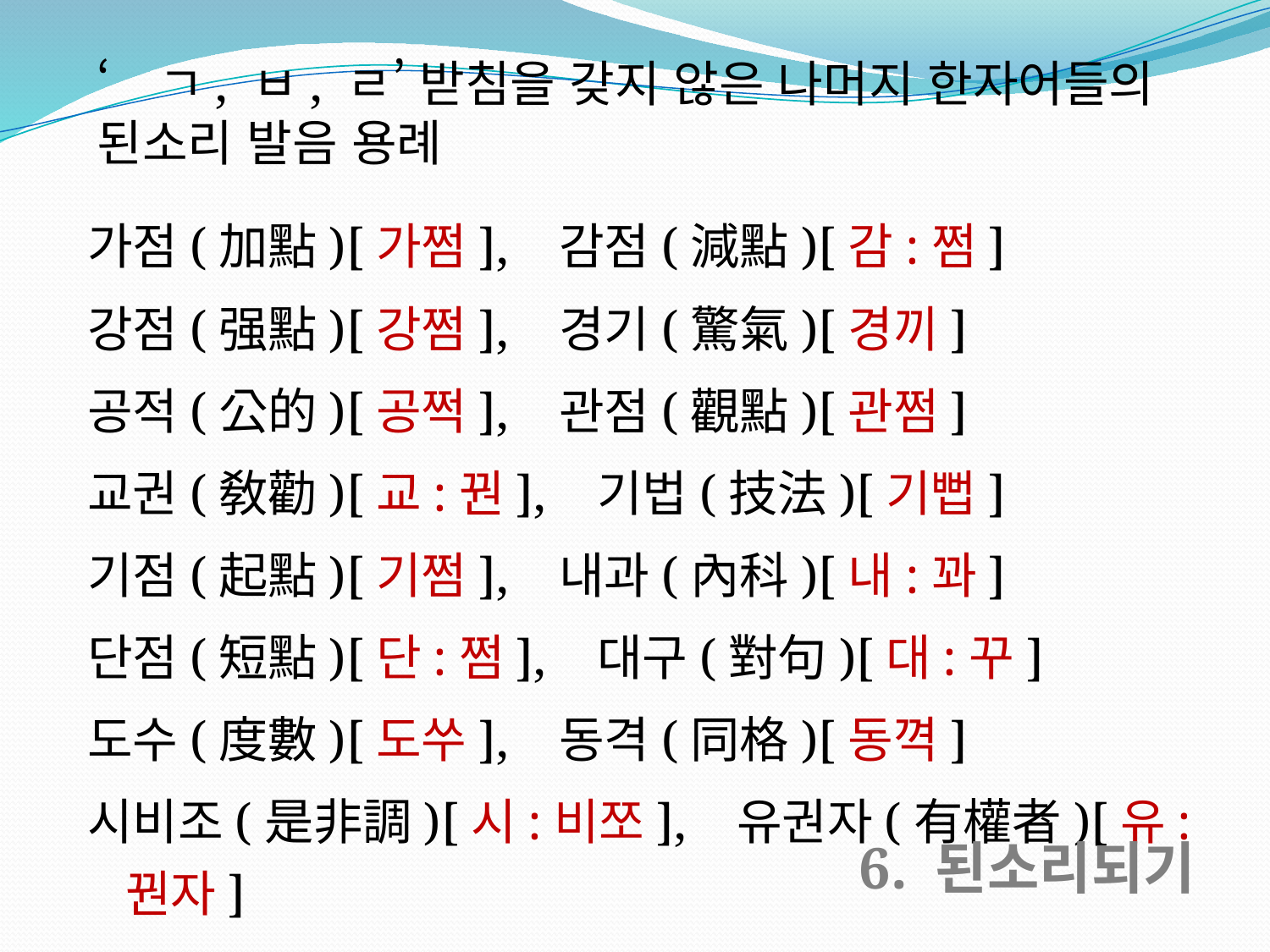

‘ㄱ, ㅂ, ㄹ’ 받침을 갖지 않은 나머지 한자어들의
된소리 발음 용례
가점(加點)[가쩜],   감점(減點)[감:쩜]
강점(强點)[강쩜],   경기(驚氣)[경끼]
공적(公的)[공쩍],   관점(觀點)[관쩜]
교권(敎勸)[교:꿘],   기법(技法)[기뻡]
기점(起點)[기쩜],   내과(內科)[내:꽈]
단점(短點)[단:쩜],   대구(對句)[대:꾸]
도수(度數)[도쑤],   동격(同格)[동껵]
시비조(是非調)[시:비쪼],   유권자(有權者)[유:꿘자]

6. 된소리되기